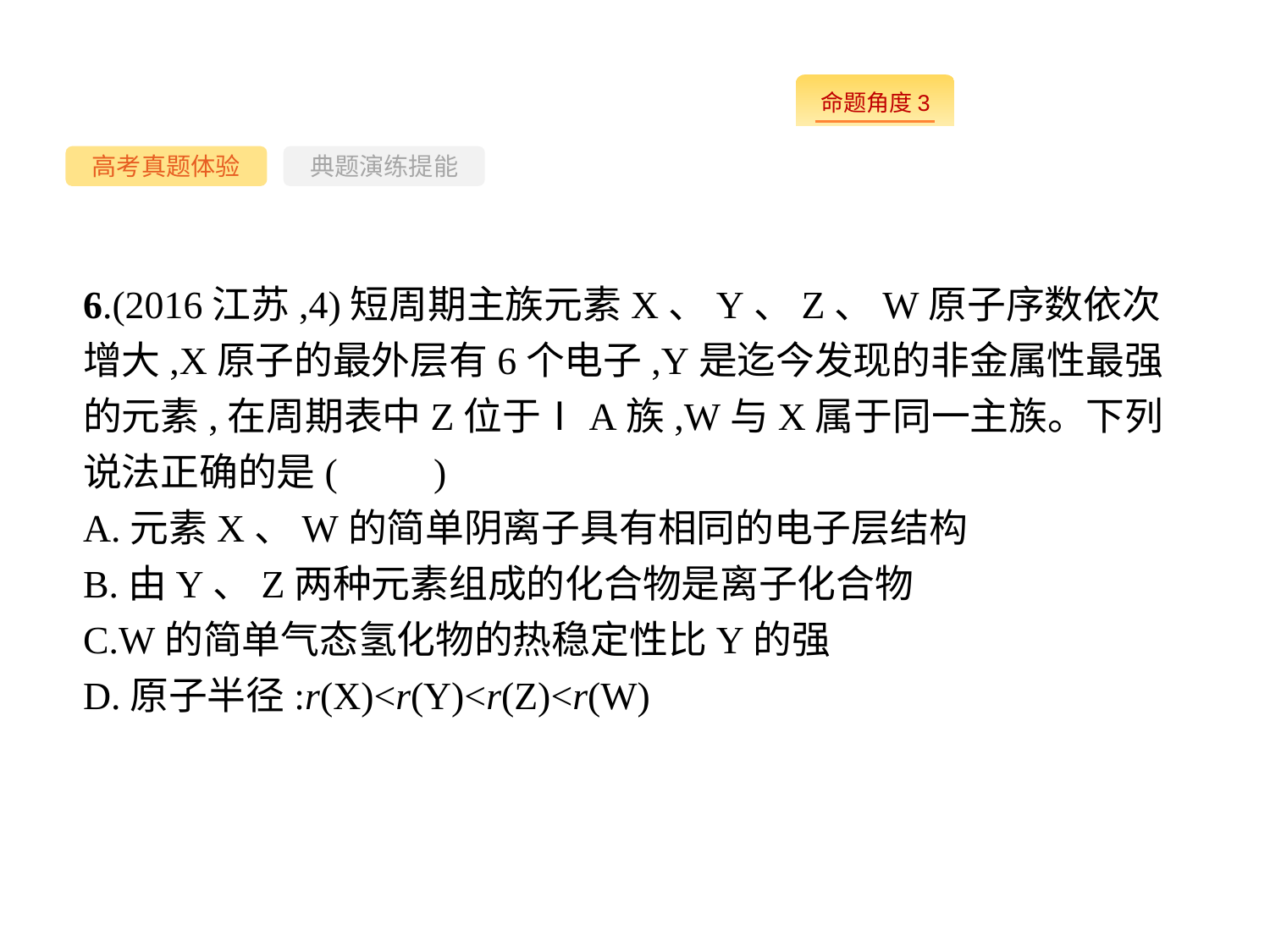

-83-
高考真题体验
典题演练提能
6.(2016江苏,4)短周期主族元素X、Y、Z、W原子序数依次增大,X原子的最外层有6个电子,Y是迄今发现的非金属性最强的元素,在周期表中Z位于ⅠA族,W与X属于同一主族。下列说法正确的是(　　)
A.元素X、W的简单阴离子具有相同的电子层结构
B.由Y、Z两种元素组成的化合物是离子化合物
C.W的简单气态氢化物的热稳定性比Y的强
D.原子半径:r(X)<r(Y)<r(Z)<r(W)